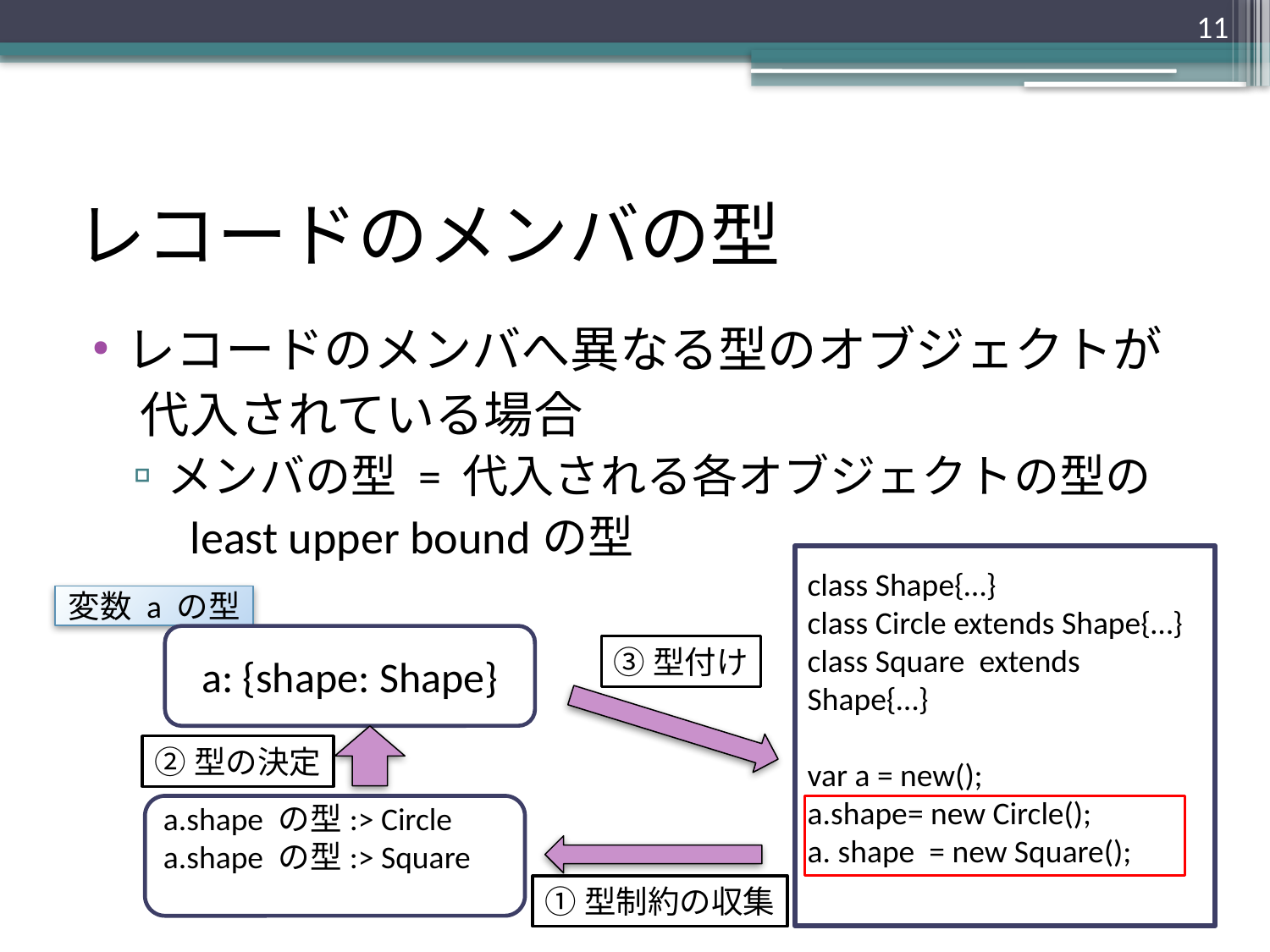

11
# レコードのメンバの型
レコードのメンバへ異なる型のオブジェクトが
　代入されている場合
メンバの型 = 代入される各オブジェクトの型の
　least upper boundの型
class Shape{…}
class Circle extends Shape{…}
class Square  extends Shape{…}

var a = new();
a.shape= new Circle();
a. shape  = new Square();

変数 a の型
a: {shape: Shape}
③型付け

②型の決定
a.shape の型:> Circle
a.shape の型:> Square

①型制約の収集